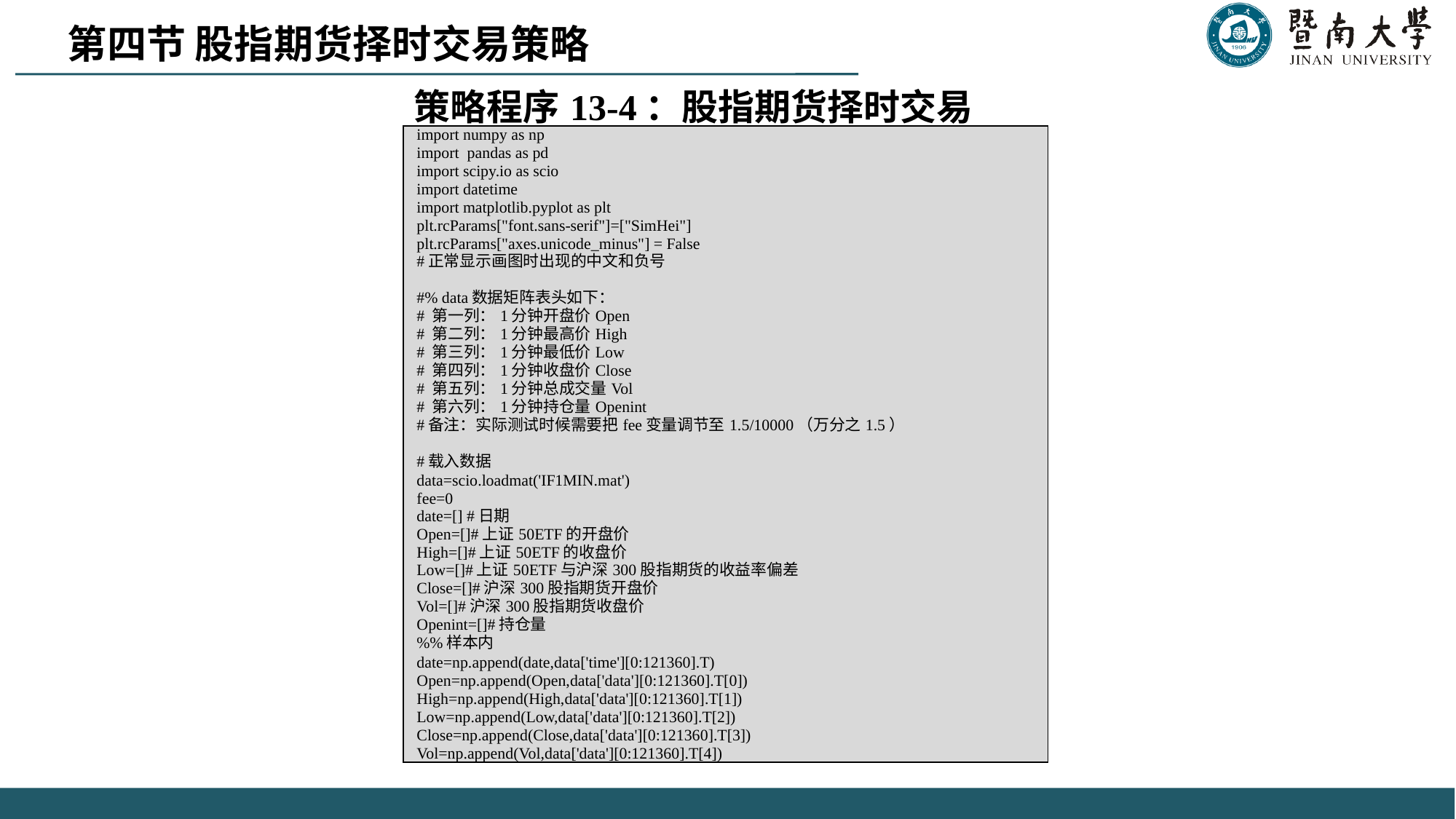

第四节 股指期货择时交易策略
策略程序13-4：股指期货择时交易

| import numpy as np import pandas as pd import scipy.io as scio import datetime import matplotlib.pyplot as plt plt.rcParams["font.sans-serif"]=["SimHei"] plt.rcParams["axes.unicode\_minus"] = False #正常显示画图时出现的中文和负号   #% data数据矩阵表头如下： # 第一列：1分钟开盘价Open # 第二列：1分钟最高价High # 第三列：1分钟最低价Low # 第四列：1分钟收盘价Close # 第五列：1分钟总成交量Vol # 第六列：1分钟持仓量Openint #备注：实际测试时候需要把fee变量调节至1.5/10000（万分之1.5）   #载入数据 data=scio.loadmat('IF1MIN.mat') fee=0 date=[] #日期 Open=[]#上证50ETF的开盘价 High=[]#上证50ETF的收盘价 Low=[]#上证50ETF与沪深300股指期货的收益率偏差 Close=[]#沪深300股指期货开盘价 Vol=[]#沪深300股指期货收盘价 Openint=[]#持仓量 %%样本内 date=np.append(date,data['time'][0:121360].T) Open=np.append(Open,data['data'][0:121360].T[0]) High=np.append(High,data['data'][0:121360].T[1]) Low=np.append(Low,data['data'][0:121360].T[2]) Close=np.append(Close,data['data'][0:121360].T[3]) Vol=np.append(Vol,data['data'][0:121360].T[4]) |
| --- |